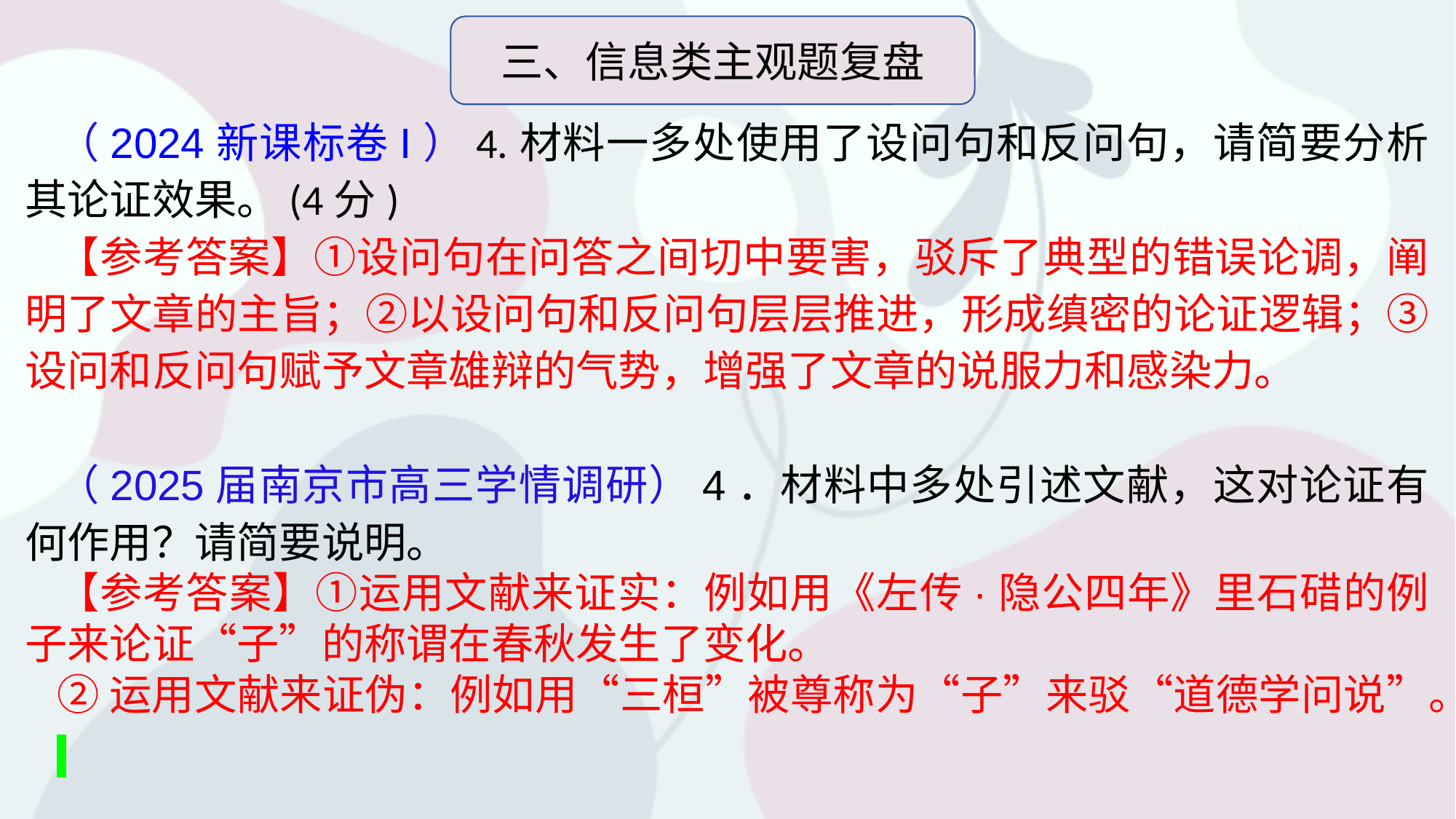

三、信息类主观题复盘
（2024新课标卷I）4.材料一多处使用了设问句和反问句，请简要分析其论证效果。(4分)
【参考答案】①设问句在问答之间切中要害，驳斥了典型的错误论调，阐明了文章的主旨；②以设问句和反问句层层推进，形成缜密的论证逻辑；③设问和反问句赋予文章雄辩的气势，增强了文章的说服力和感染力。

（2025届南京市高三学情调研）4．材料中多处引述文献，这对论证有何作用？请简要说明。
【参考答案】①运用文献来证实：例如用《左传·隐公四年》里石碏的例子来论证“子”的称谓在春秋发生了变化。
②运用文献来证伪：例如用“三桓”被尊称为“子”来驳“道德学问说”。